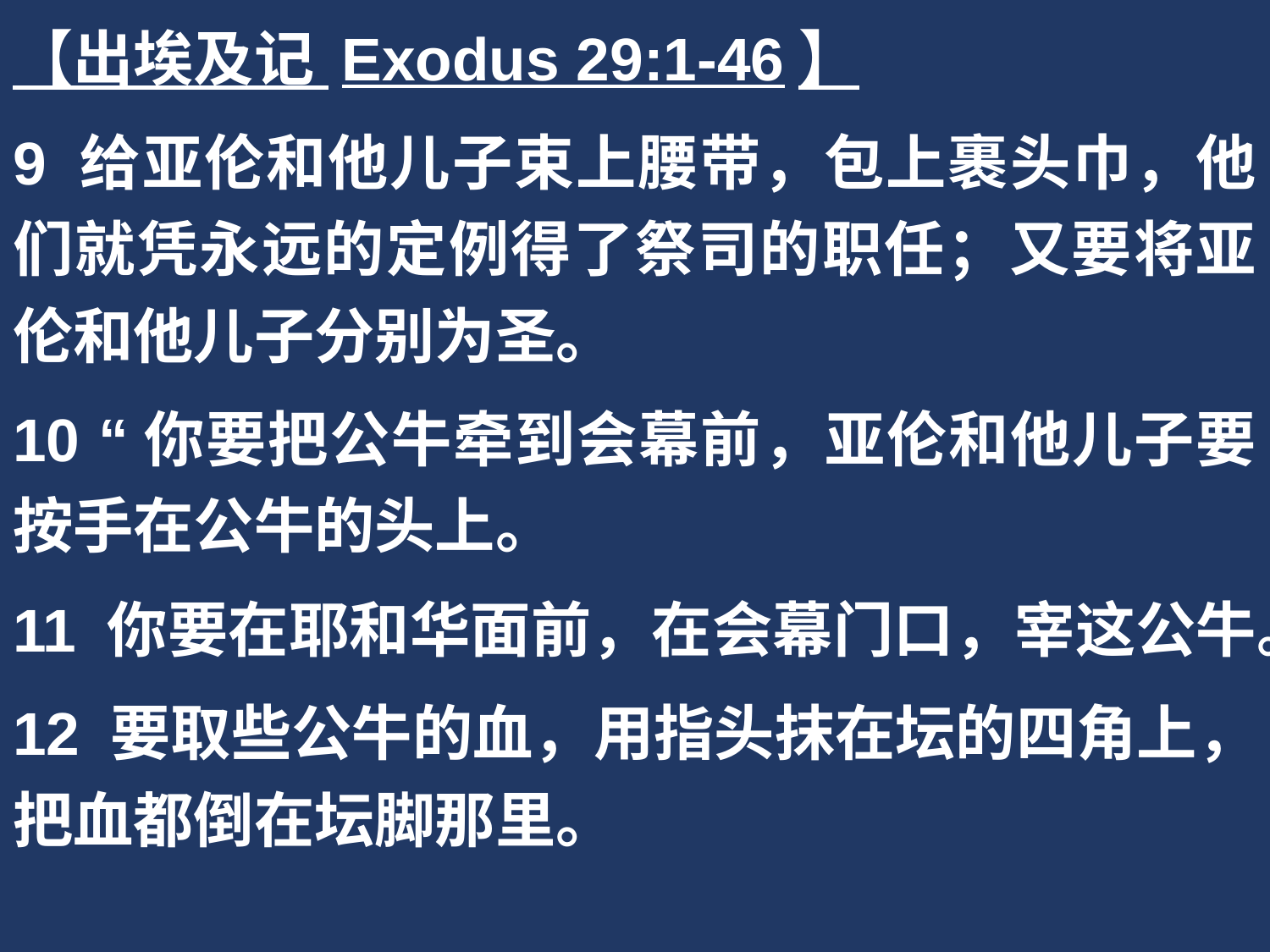

【出埃及记 Exodus 29:1-46】
9 给亚伦和他儿子束上腰带，包上裹头巾，他们就凭永远的定例得了祭司的职任；又要将亚伦和他儿子分别为圣。
10 “你要把公牛牵到会幕前，亚伦和他儿子要按手在公牛的头上。
11 你要在耶和华面前，在会幕门口，宰这公牛。
12 要取些公牛的血，用指头抹在坛的四角上，把血都倒在坛脚那里。